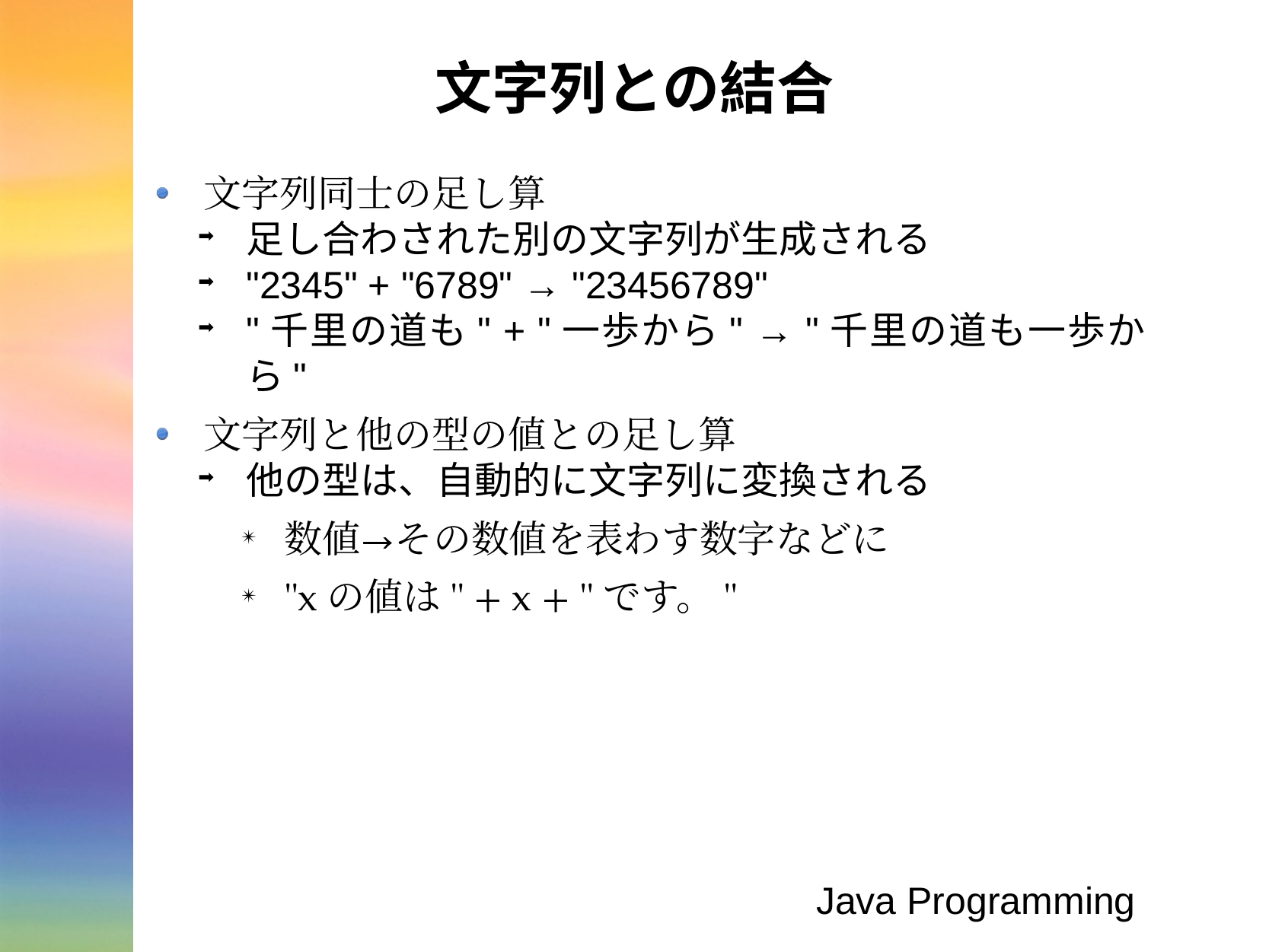

# 文字列との結合
文字列同士の足し算
足し合わされた別の文字列が生成される
"2345" + "6789" → "23456789"
"千里の道も" + "一歩から" → "千里の道も一歩から"
文字列と他の型の値との足し算
他の型は、自動的に文字列に変換される
数値→その数値を表わす数字などに
"xの値は" + x + "です。"